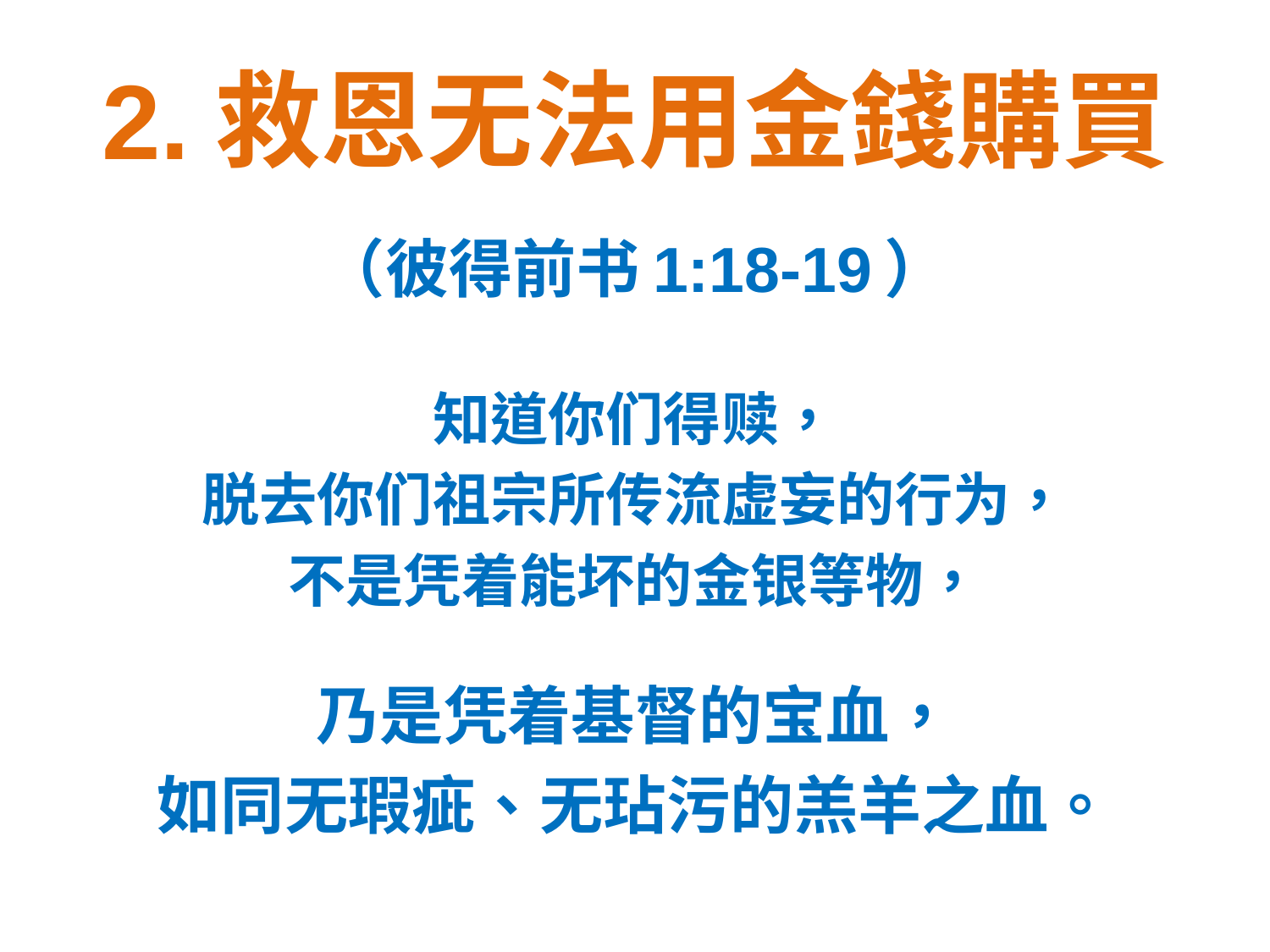

# 2.救恩无法用金錢購買
（彼得前书1:18-19）

知道你们得赎，
脱去你们祖宗所传流虚妄的行为，
不是凭着能坏的金银等物，

乃是凭着基督的宝血，
如同无瑕疵、无玷污的羔羊之血。